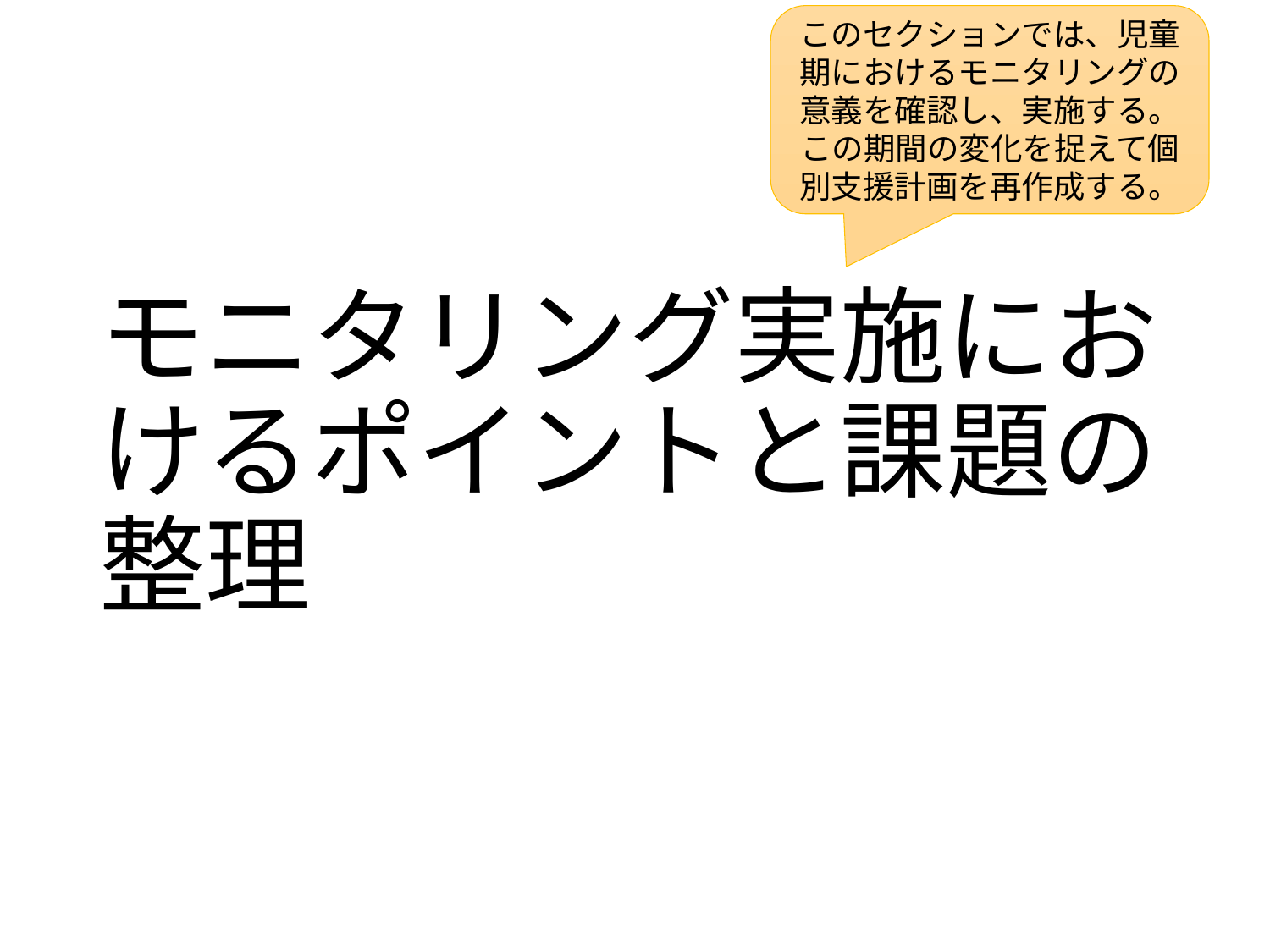

このセクションでは、児童期におけるモニタリングの意義を確認し、実施する。この期間の変化を捉えて個別支援計画を再作成する。
# モニタリング実施におけるポイントと課題の整理